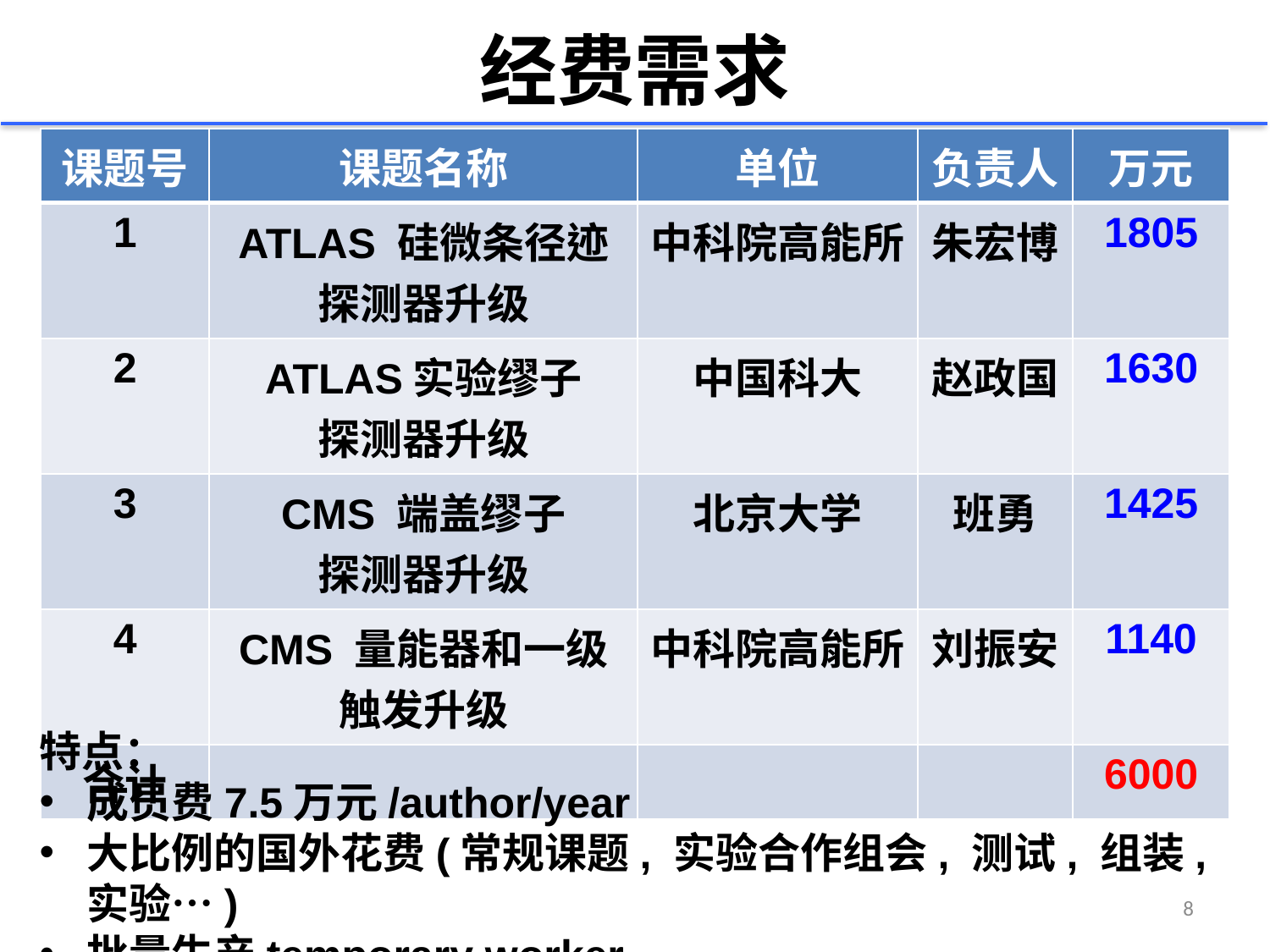

经费需求
| 课题号 | 课题名称 | 单位 | 负责人 | 万元 |
| --- | --- | --- | --- | --- |
| 1 | ATLAS 硅微条径迹 探测器升级 | 中科院高能所 | 朱宏博 | 1805 |
| 2 | ATLAS实验缪子 探测器升级 | 中国科大 | 赵政国 | 1630 |
| 3 | CMS 端盖缪子 探测器升级 | 北京大学 | 班勇 | 1425 |
| 4 | CMS 量能器和一级 触发升级 | 中科院高能所 | 刘振安 | 1140 |
| 合计 |  |  |  | 6000 |
特点：
成员费7.5万元/author/year
大比例的国外花费(常规课题, 实验合作组会, 测试, 组装,实验…)
批量生产temporary worker.
8